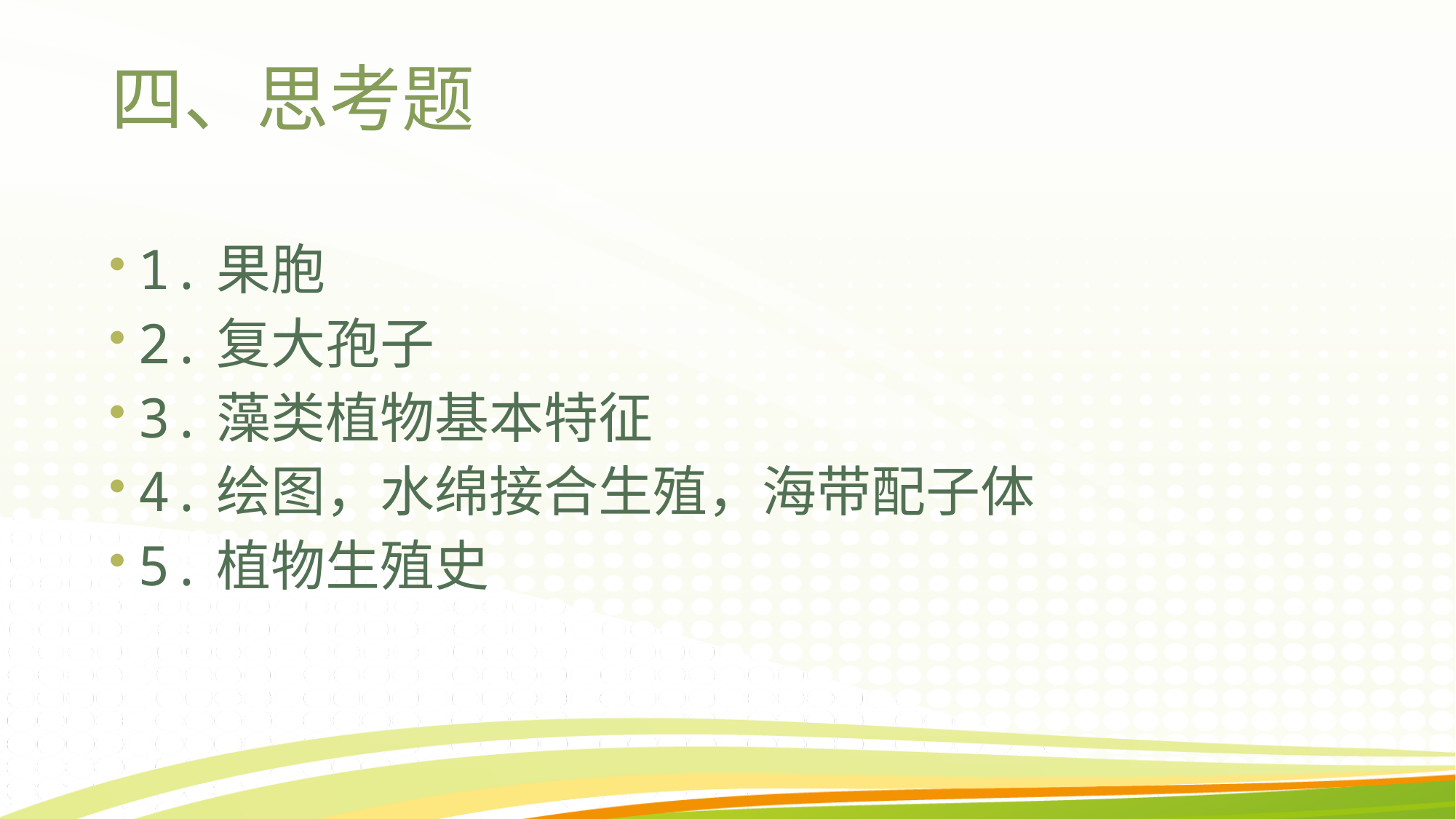

# 四、思考题

1.果胞
2.复大孢子
3.藻类植物基本特征
4.绘图，水绵接合生殖，海带配子体
5.植物生殖史